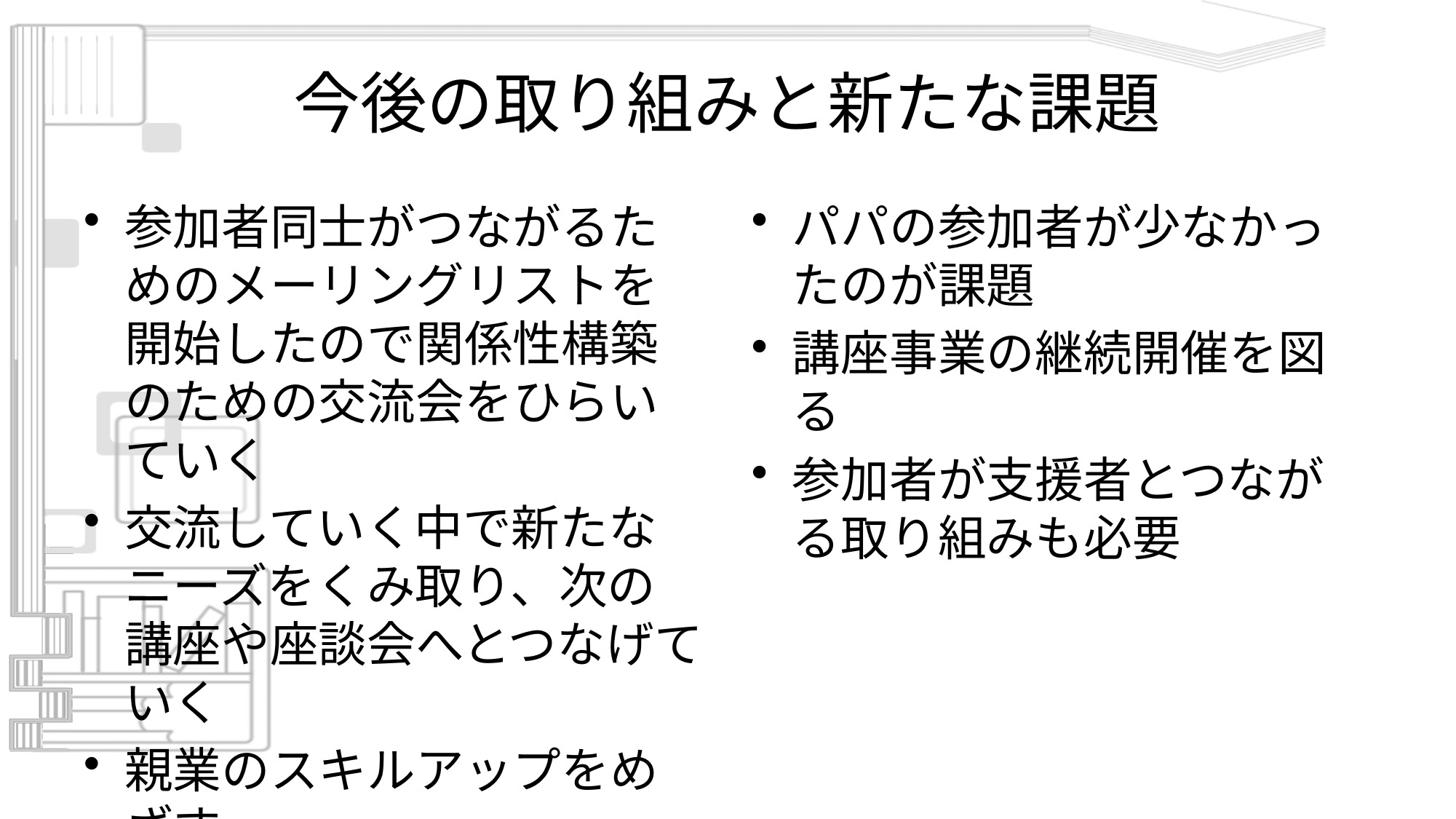

# 今後の取り組みと新たな課題
参加者同士がつながるためのメーリングリストを開始したので関係性構築のための交流会をひらいていく
交流していく中で新たなニーズをくみ取り、次の講座や座談会へとつなげていく
親業のスキルアップをめざす
パパの参加者が少なかったのが課題
講座事業の継続開催を図る
参加者が支援者とつながる取り組みも必要